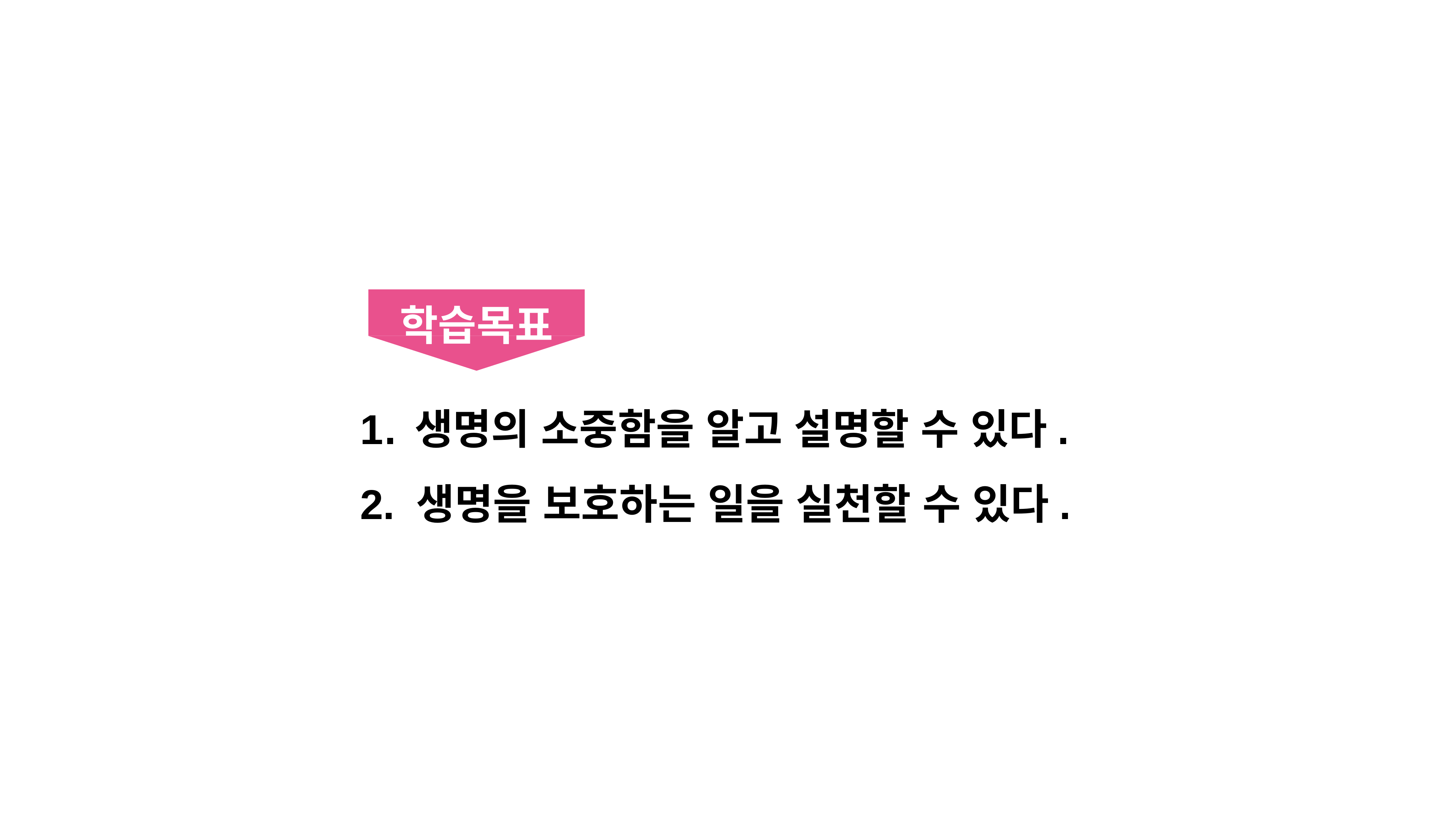

학습목표
생명의 소중함을 알고 설명할 수 있다.
2. 생명을 보호하는 일을 실천할 수 있다.